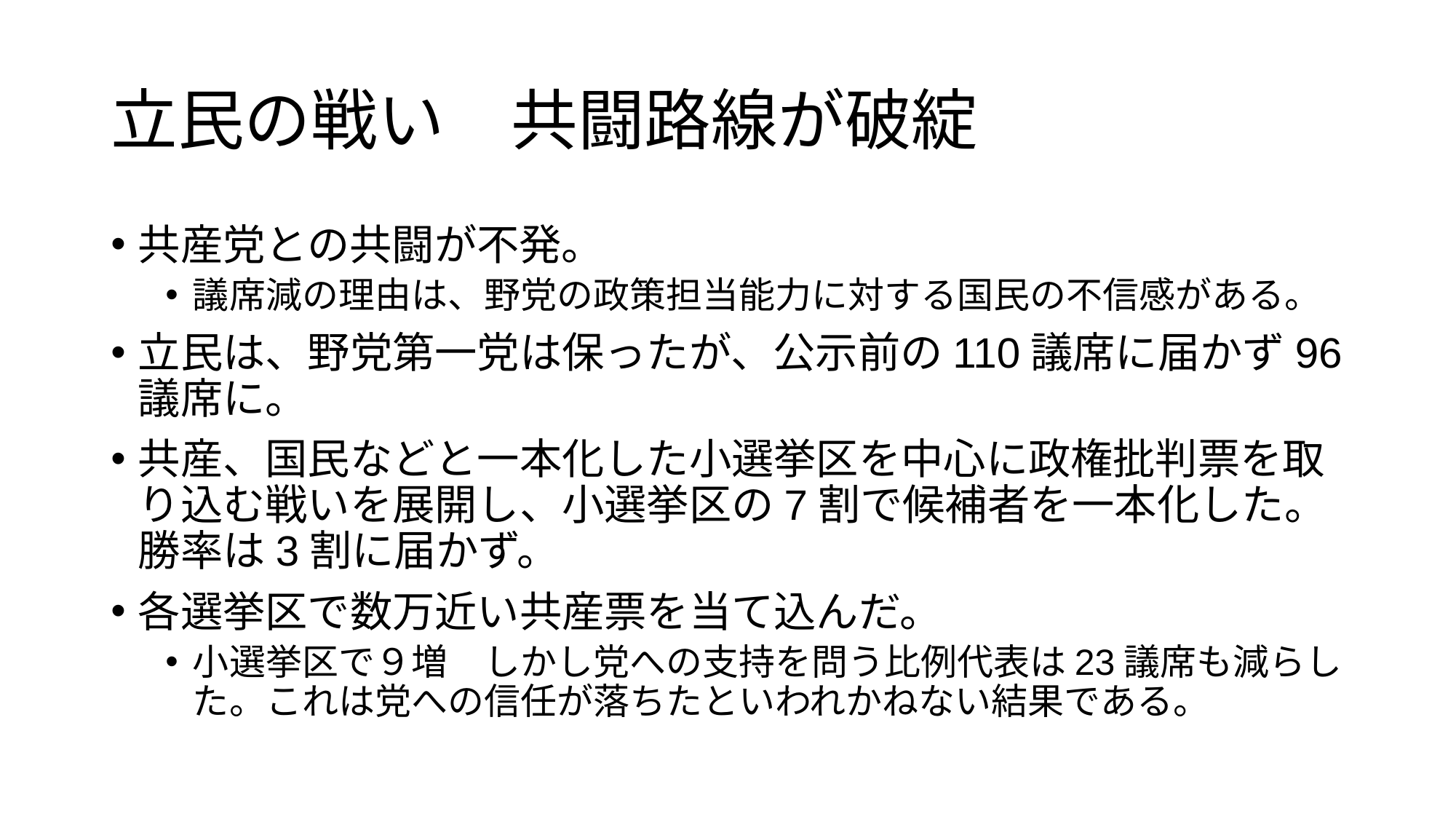

# 立民の戦い　共闘路線が破綻
共産党との共闘が不発。
議席減の理由は、野党の政策担当能力に対する国民の不信感がある。
立民は、野党第一党は保ったが、公示前の110議席に届かず96議席に。
共産、国民などと一本化した小選挙区を中心に政権批判票を取り込む戦いを展開し、小選挙区の7割で候補者を一本化した。勝率は3割に届かず。
各選挙区で数万近い共産票を当て込んだ。
小選挙区で９増　しかし党への支持を問う比例代表は23議席も減らした。これは党への信任が落ちたといわれかねない結果である。